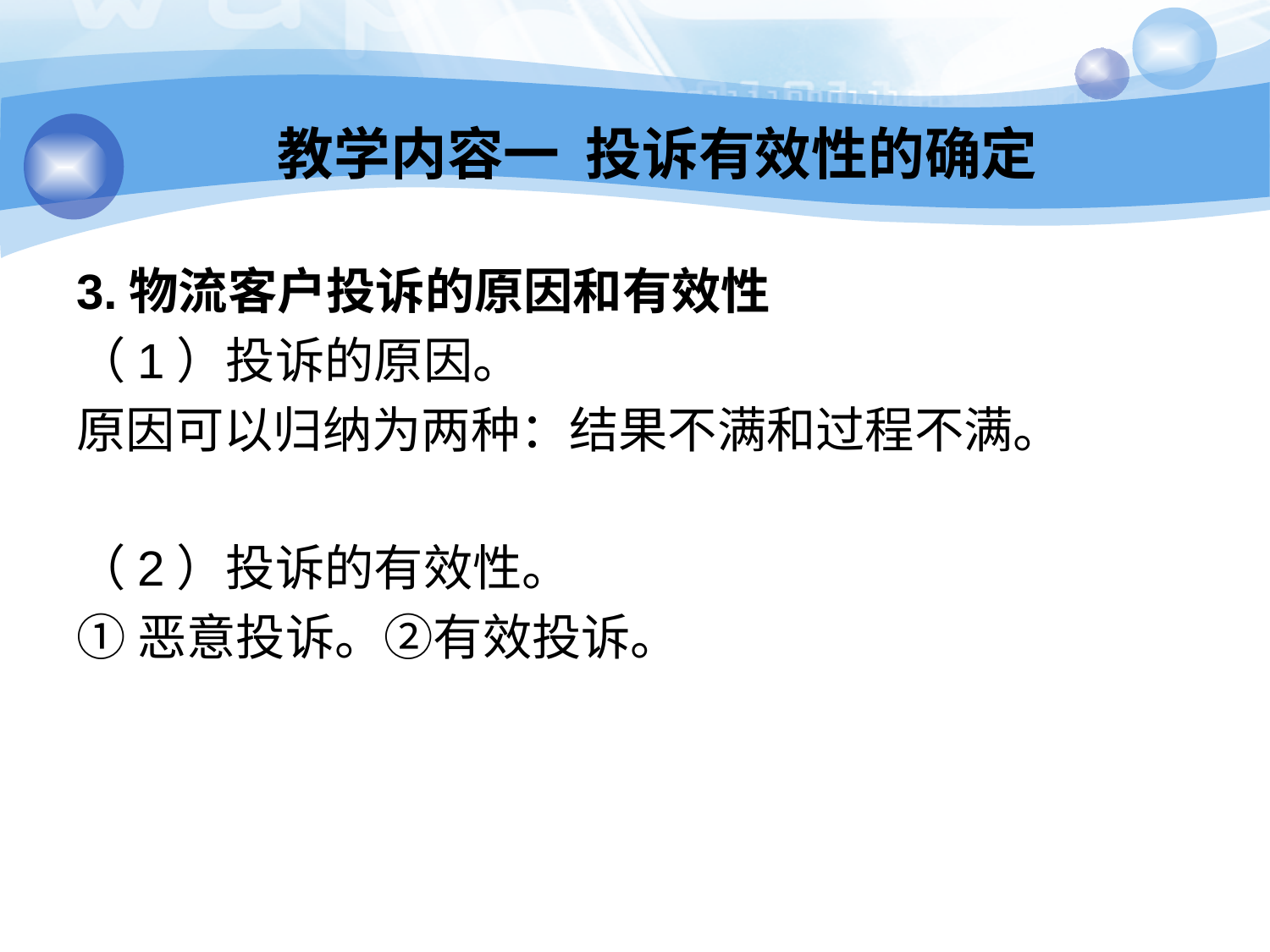

教学内容一  投诉有效性的确定
3.物流客户投诉的原因和有效性
（1）投诉的原因。
原因可以归纳为两种：结果不满和过程不满。

（2）投诉的有效性。
①恶意投诉。②有效投诉。